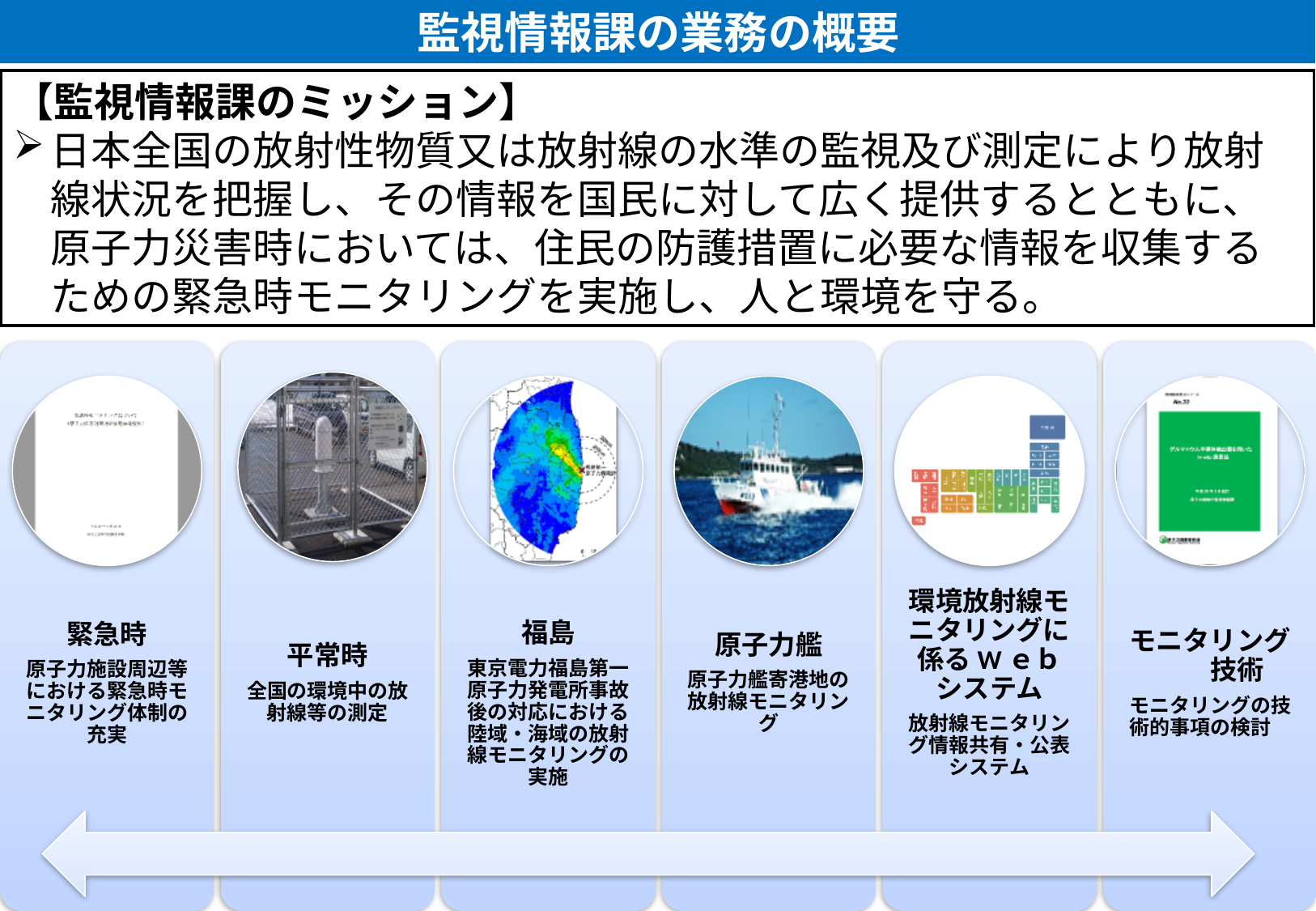

監視情報課の業務の概要
【監視情報課のミッション】
日本全国の放射性物質又は放射線の水準の監視及び測定により放射線状況を把握し、その情報を国民に対して広く提供するとともに、原子力災害時においては、住民の防護措置に必要な情報を収集するための緊急時モニタリングを実施し、人と環境を守る。
緊急時
原子力施設周辺等における緊急時モニタリング体制の充実
平常時
全国の環境中の放射線等の測定

福島
東京電力福島第一原子力発電所事故後の対応における陸域・海域の放射線モニタリングの実施
原子力艦
原子力艦寄港地の放射線モニタリング
環境放射線モニタリングに係るWｅｂシステム
放射線モニタリング情報共有・公表システム
モニタリング　　技術
モニタリングの技術的事項の検討